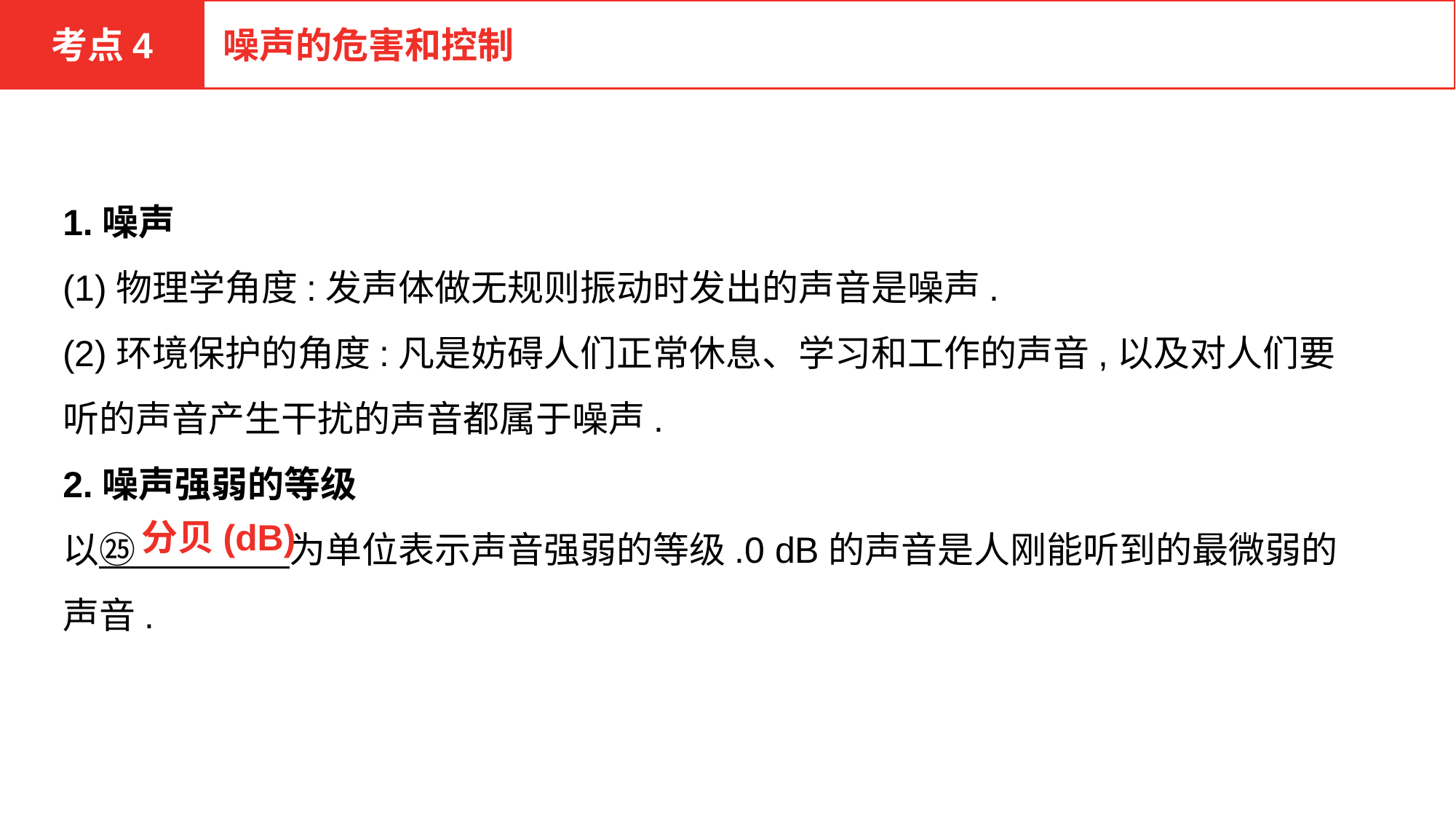

考点4
噪声的危害和控制
1.噪声
(1)物理学角度:发声体做无规则振动时发出的声音是噪声.
(2)环境保护的角度:凡是妨碍人们正常休息、学习和工作的声音,以及对人们要听的声音产生干扰的声音都属于噪声.
2.噪声强弱的等级
以㉕　　　 　为单位表示声音强弱的等级.0 dB的声音是人刚能听到的最微弱的声音.

分贝(dB)